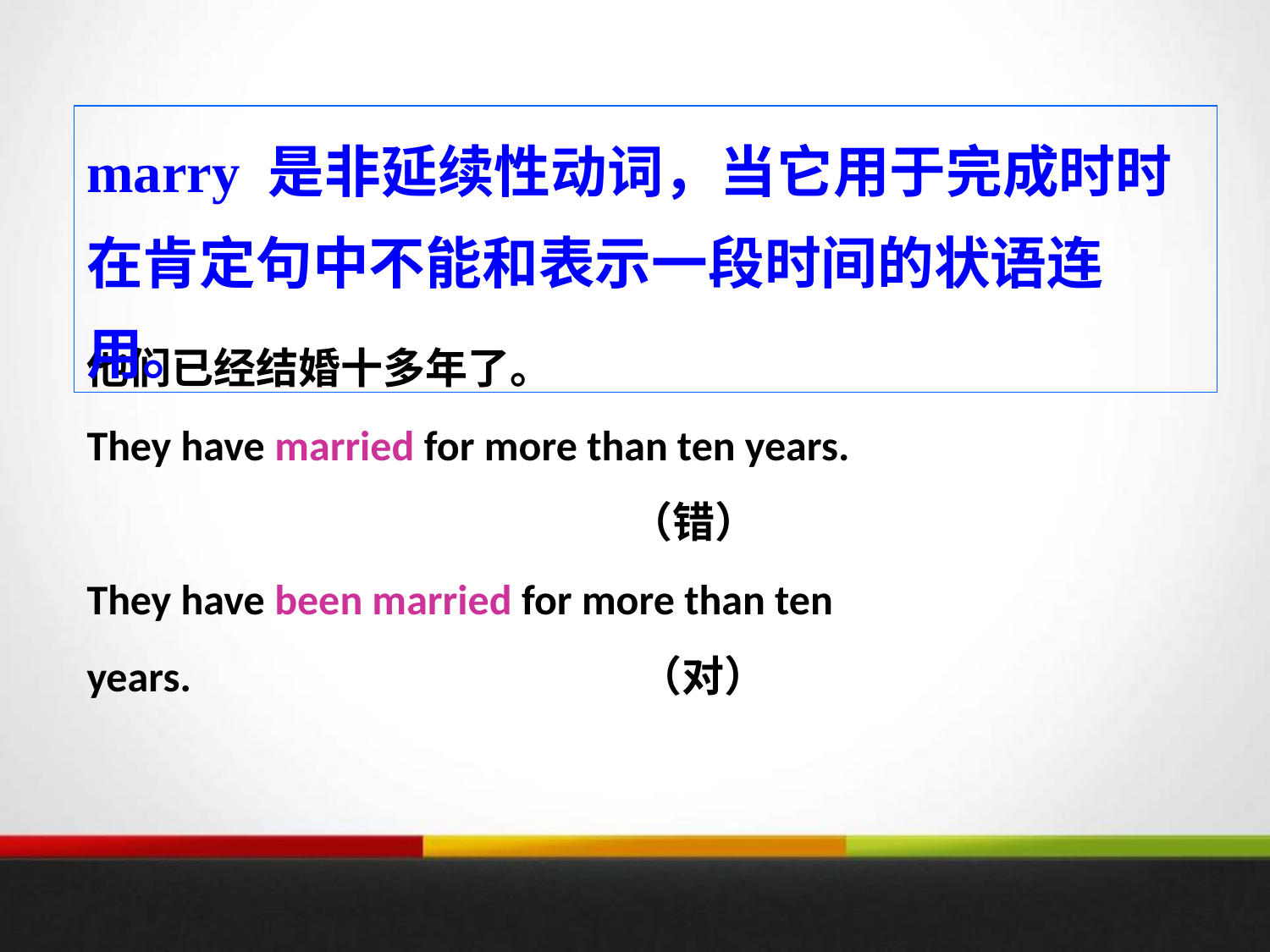

marry 是非延续性动词，当它用于完成时时
在肯定句中不能和表示一段时间的状语连用。
他们已经结婚十多年了。
They have married for more than ten years.
                                                        （错）
They have been married for more than ten
years.                                              （对）